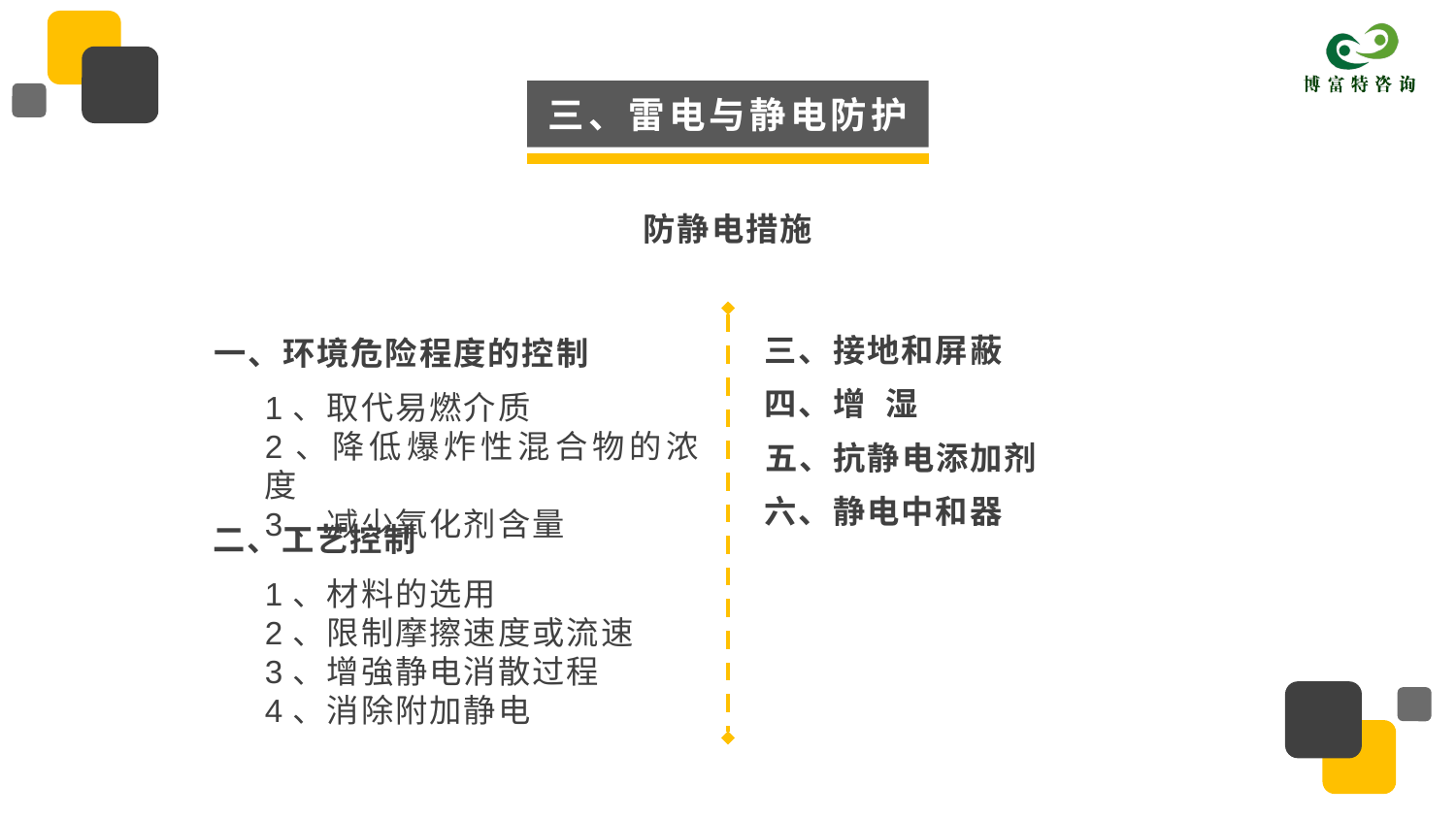

三、雷电与静电防护
防静电措施
三、接地和屏蔽
四、增  湿
五、抗静电添加剂
六、静电中和器
一、环境危险程度的控制
1、取代易燃介质
2、降低爆炸性混合物的浓度
3、减少氧化剂含量
二、工艺控制
1、材料的选用
2、限制摩擦速度或流速
3、增強静电消散过程
4、消除附加静电